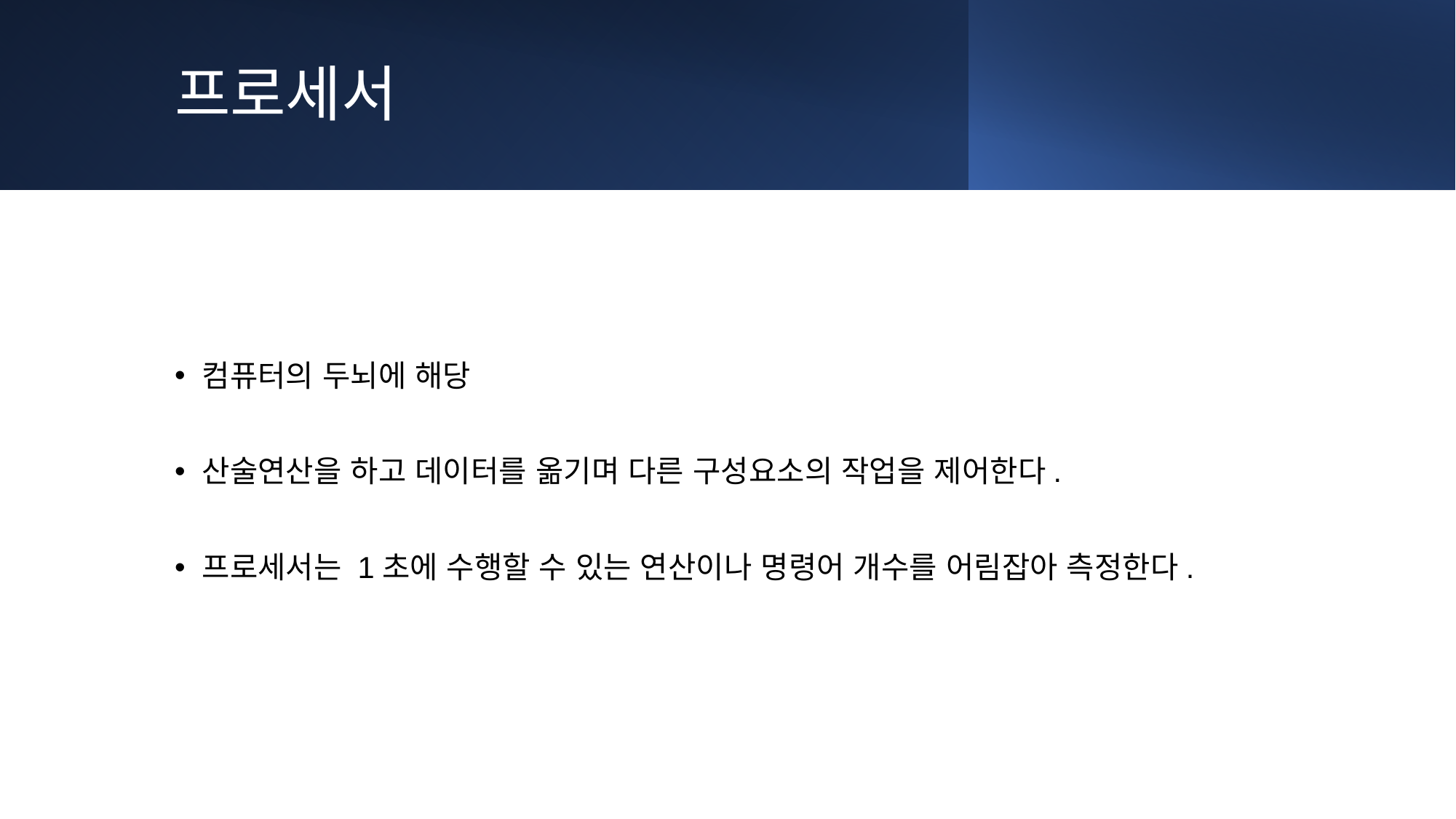

# 프로세서
컴퓨터의 두뇌에 해당

산술연산을 하고 데이터를 옮기며 다른 구성요소의 작업을 제어한다.

프로세서는 1초에 수행할 수 있는 연산이나 명령어 개수를 어림잡아 측정한다.